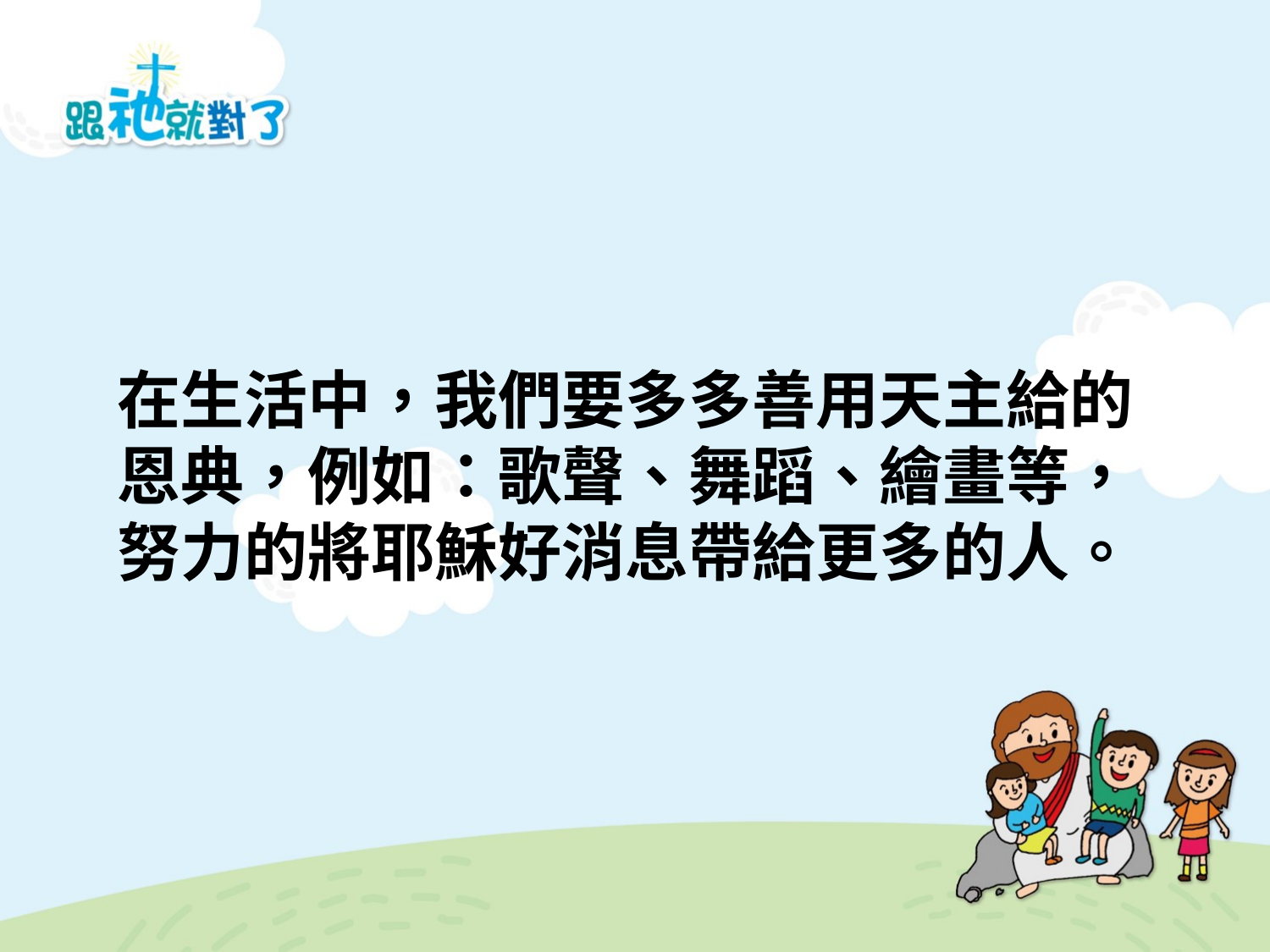

在生活中，我們要多多善用天主給的恩典，例如：歌聲、舞蹈、繪畫等，努力的將耶穌好消息帶給更多的人。